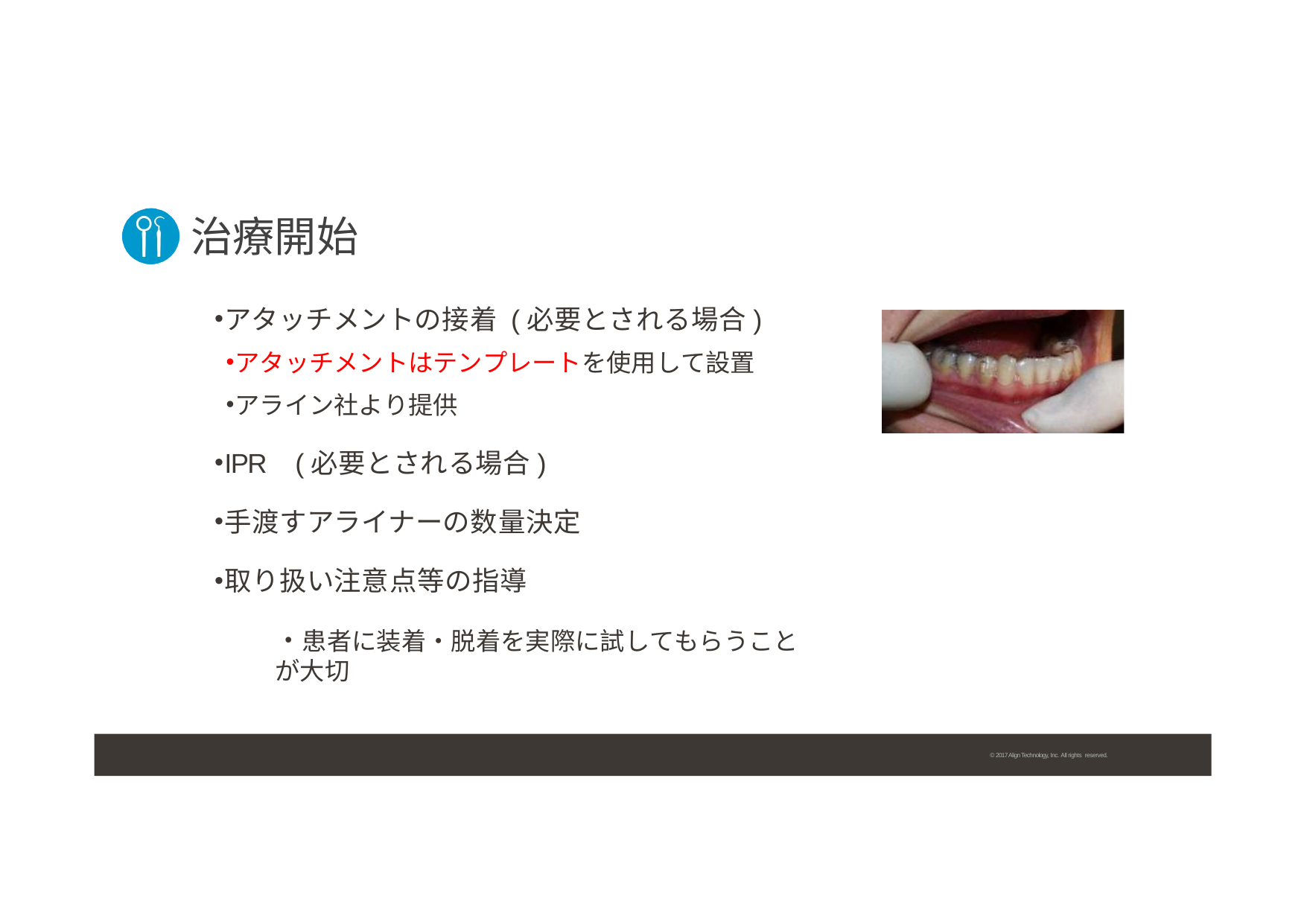

# 治療開始
アタッチメントの接着 (必要とされる場合)
アタッチメントはテンプレートを使用して設置
アライン社より提供

IPR	(必要とされる場合)

手渡すアライナーの数量決定

取り扱い注意点等の指導

・患者に装着・脱着を実際に試してもらうことが大切

© 2017 Align Technology, Inc. All rights reserved.